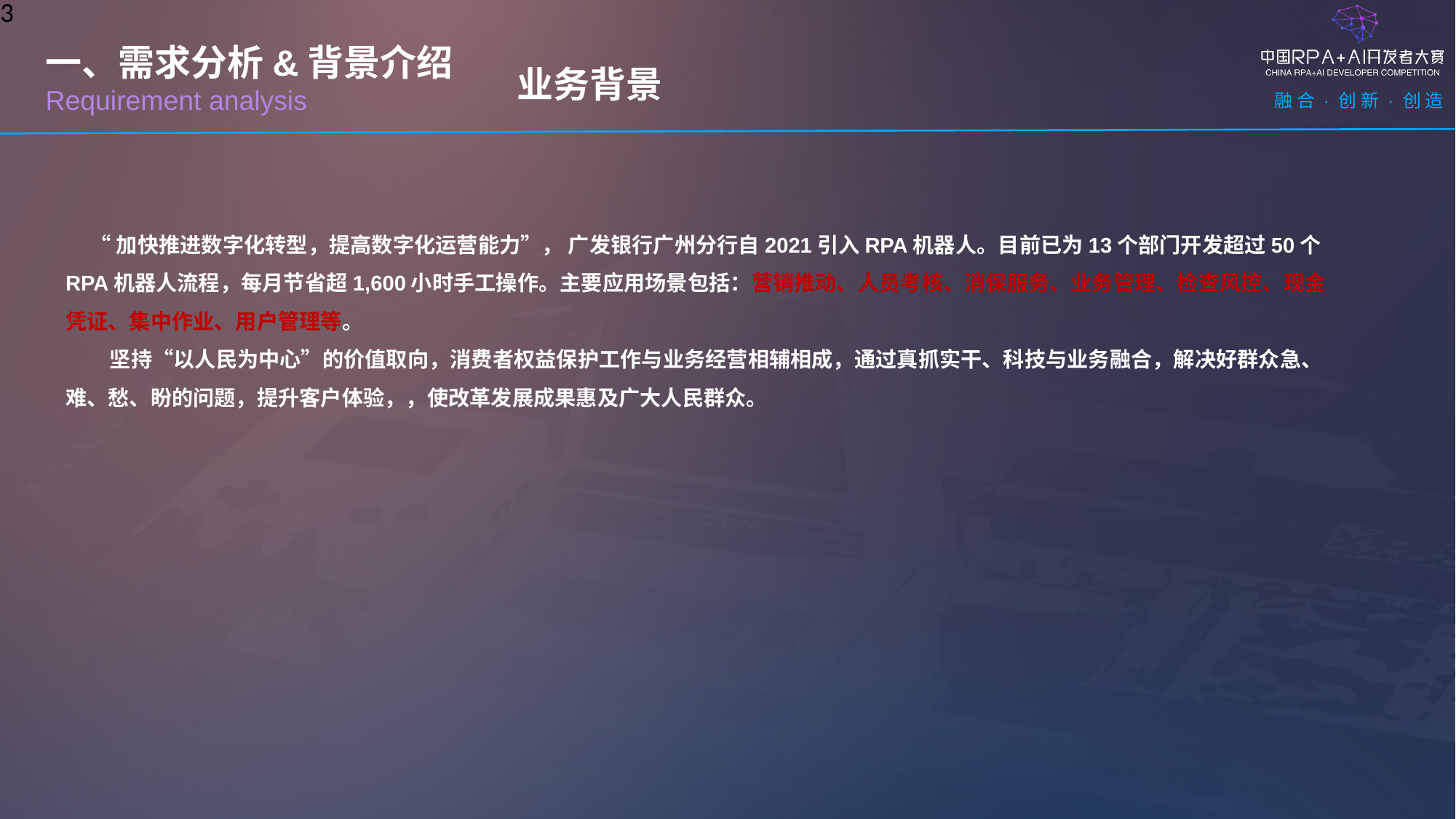

3
一、需求分析&背景介绍
Requirement analysis
业务背景
     “加快推进数字化转型，提高数字化运营能力”， 广发银行广州分行自2021引入RPA机器人。目前已为13个部门开发超过50个RPA机器人流程，每月节省超1,600小时手工操作。主要应用场景包括：营销推动、人员考核、消保服务、业务管理、检查风控、现金凭证、集中作业、用户管理等。
        坚持“以人民为中心”的价值取向，消费者权益保护工作与业务经营相辅相成，通过真抓实干、科技与业务融合，解决好群众急、难、愁、盼的问题，提升客户体验，，使改革发展成果惠及广大人民群众。